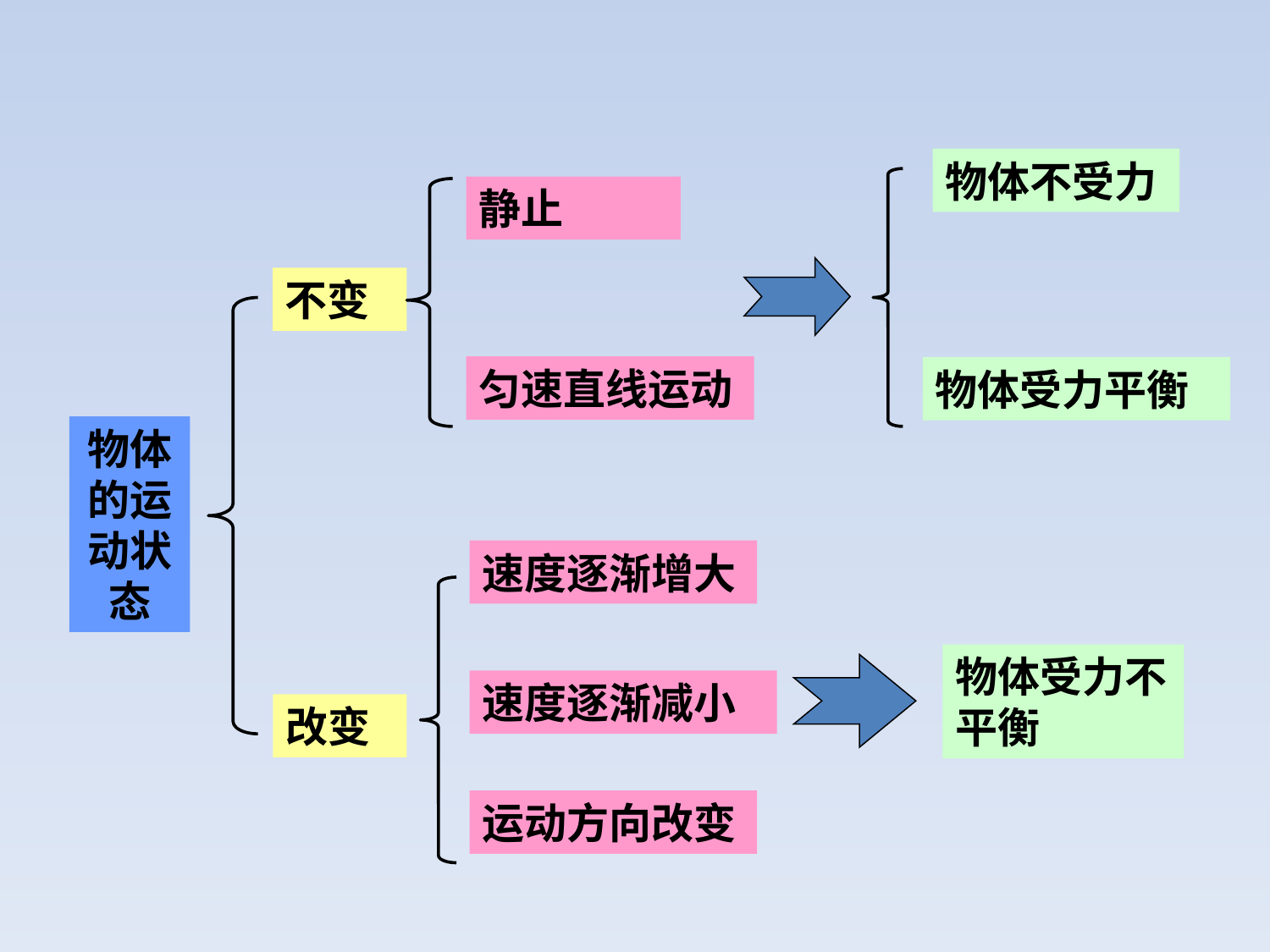

物体不受力

静止

不变

匀速直线运动
物体受力平衡
物体的运动状态
速度逐渐增大

物体受力不平衡

速度逐渐减小
改变
运动方向改变